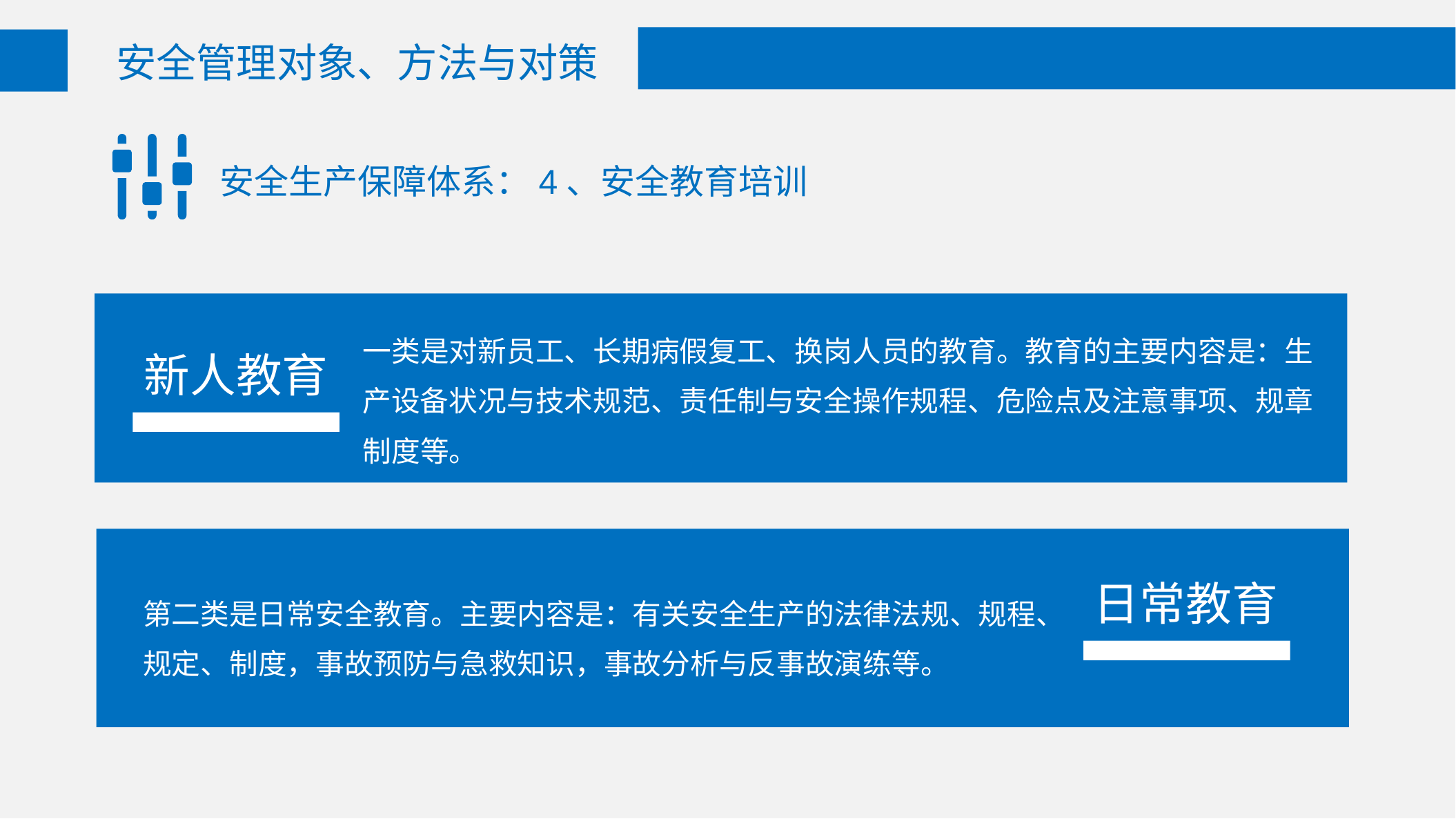

安全管理对象、方法与对策

安全生产保障体系：4、安全教育培训

一类是对新员工、长期病假复工、换岗人员的教育。教育的主要内容是：生产设备状况与技术规范、责任制与安全操作规程、危险点及注意事项、规章制度等。
新人教育

日常教育
第二类是日常安全教育。主要内容是：有关安全生产的法律法规、规程、规定、制度，事故预防与急救知识，事故分析与反事故演练等。